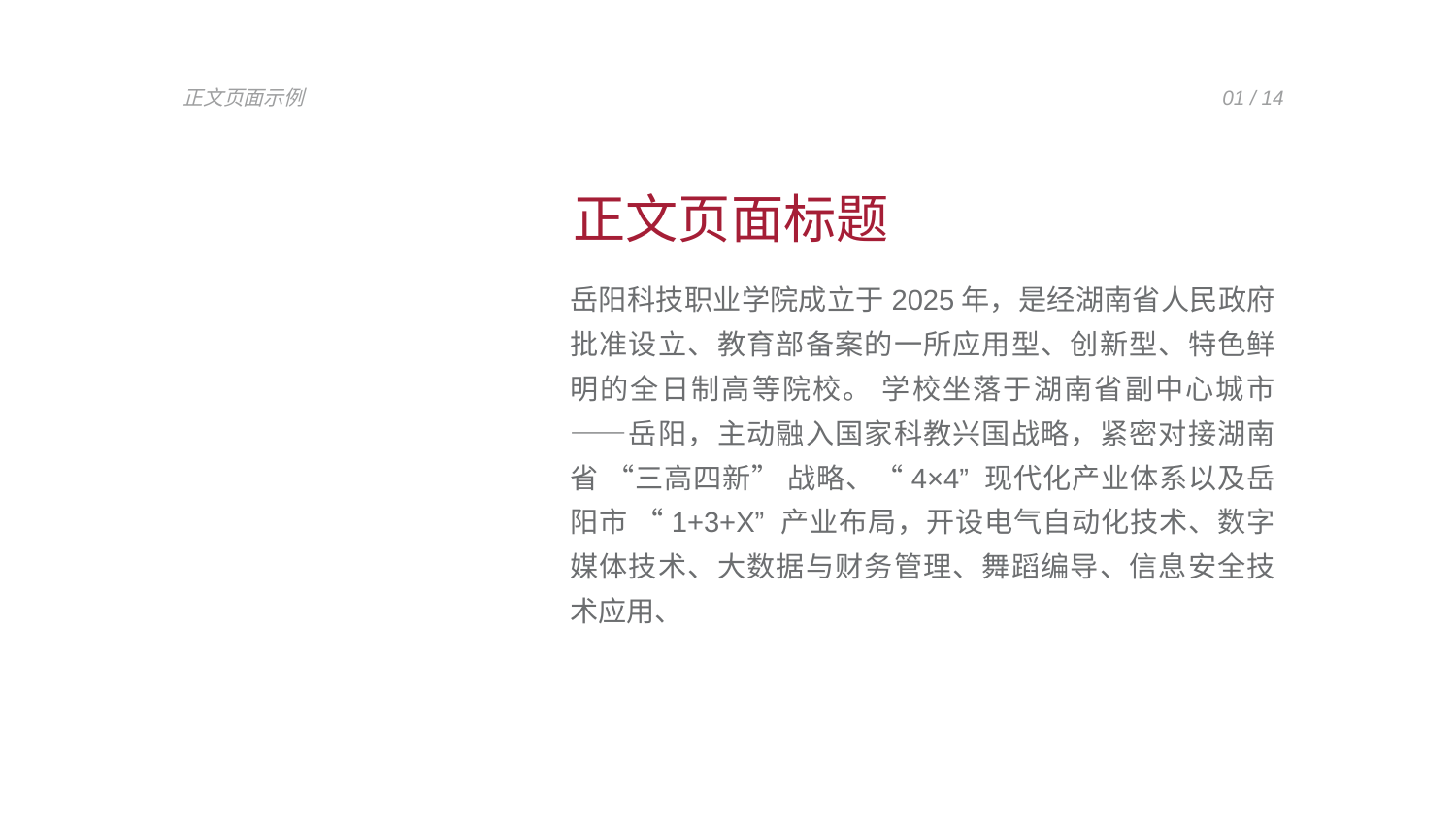

正文页面示例
01 / 14
正文页面标题
岳阳科技职业学院成立于2025年，是经湖南省人民政府批准设立、教育部备案的一所应用型、创新型、特色鲜明的全日制高等院校。 学校坐落于湖南省副中心城市——岳阳，主动融入国家科教兴国战略，紧密对接湖南省 “三高四新” 战略、“4×4” 现代化产业体系以及岳阳市 “1+3+X” 产业布局，开设电气自动化技术、数字媒体技术、大数据与财务管理、舞蹈编导、信息安全技术应用、